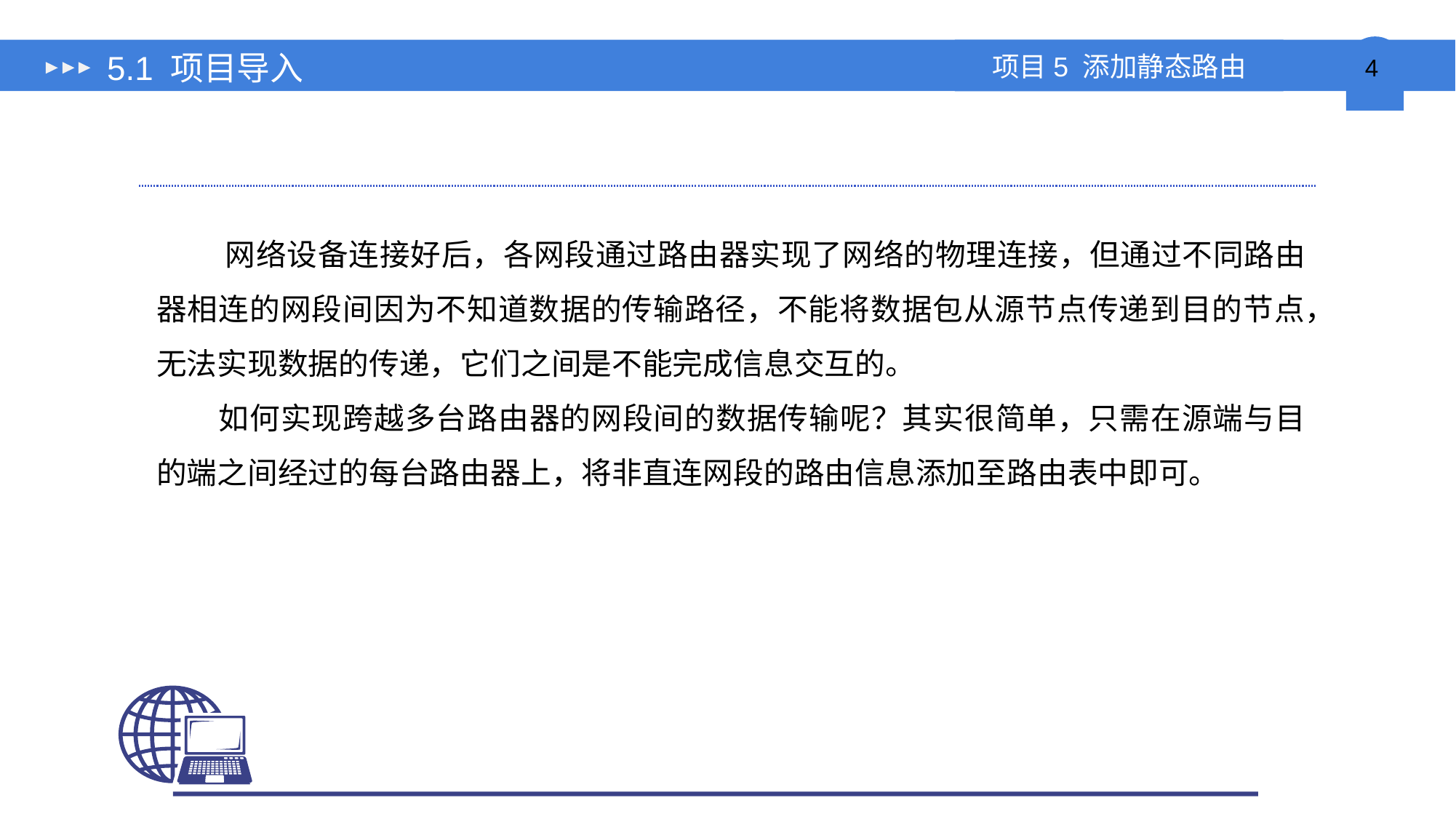

# 5.1 项目导入

    网络设备连接好后，各网段通过路由器实现了网络的物理连接，但通过不同路由器相连的网段间因为不知道数据的传输路径，不能将数据包从源节点传递到目的节点，无法实现数据的传递，它们之间是不能完成信息交互的。
   如何实现跨越多台路由器的网段间的数据传输呢？其实很简单，只需在源端与目的端之间经过的每台路由器上，将非直连网段的路由信息添加至路由表中即可。